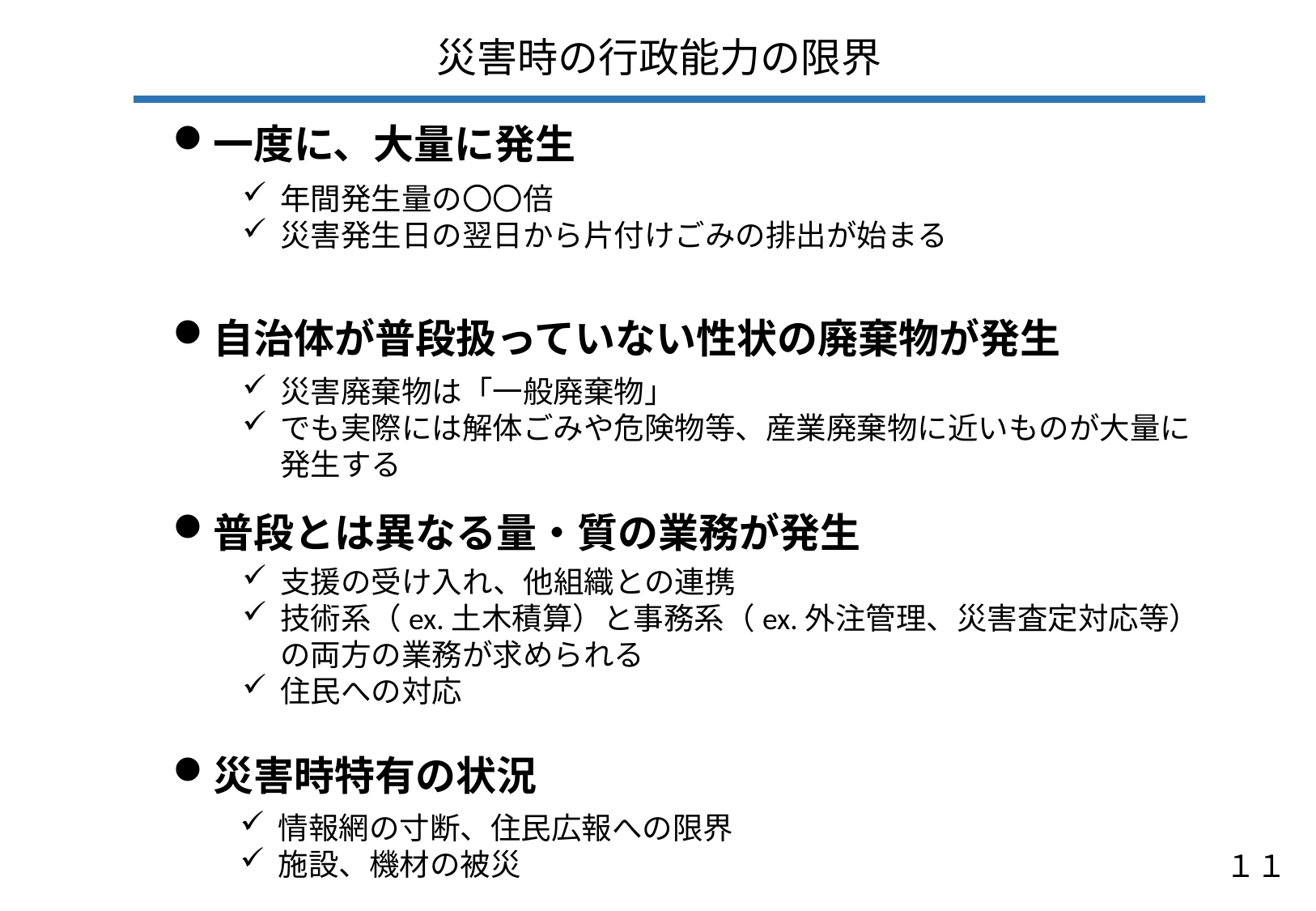

災害時の行政能力の限界
一度に、大量に発生

自治体が普段扱っていない性状の廃棄物が発生

普段とは異なる量・質の業務が発生

災害時特有の状況
年間発生量の〇〇倍
災害発生日の翌日から片付けごみの排出が始まる
災害廃棄物は「一般廃棄物」
でも実際には解体ごみや危険物等、産業廃棄物に近いものが大量に発生する
支援の受け入れ、他組織との連携
技術系（ex.土木積算）と事務系（ex.外注管理、災害査定対応等）の両方の業務が求められる
住民への対応
情報網の寸断、住民広報への限界
施設、機材の被災
１１